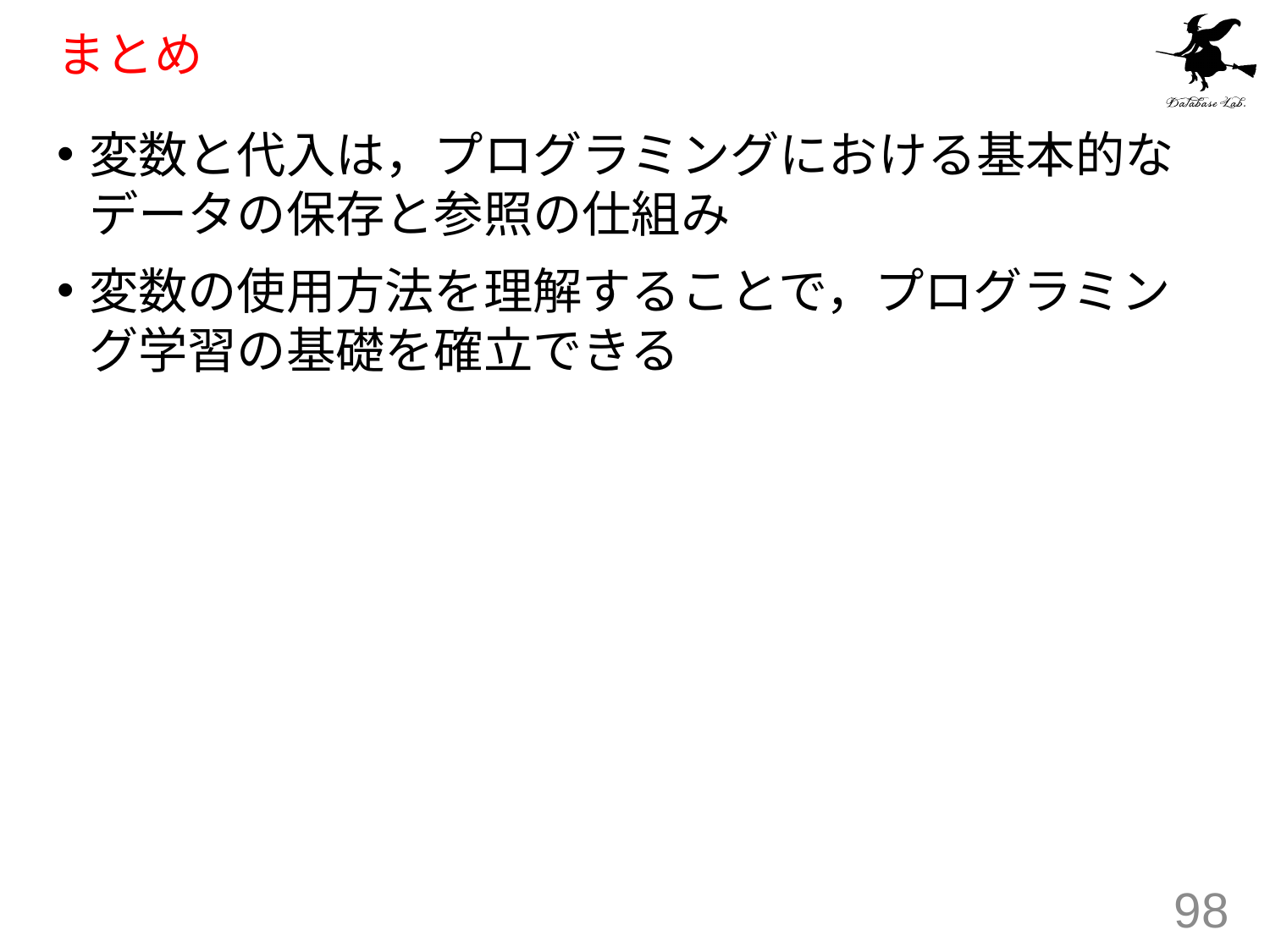

# まとめ
変数と代入は，プログラミングにおける基本的なデータの保存と参照の仕組み
変数の使用方法を理解することで，プログラミング学習の基礎を確立できる
98